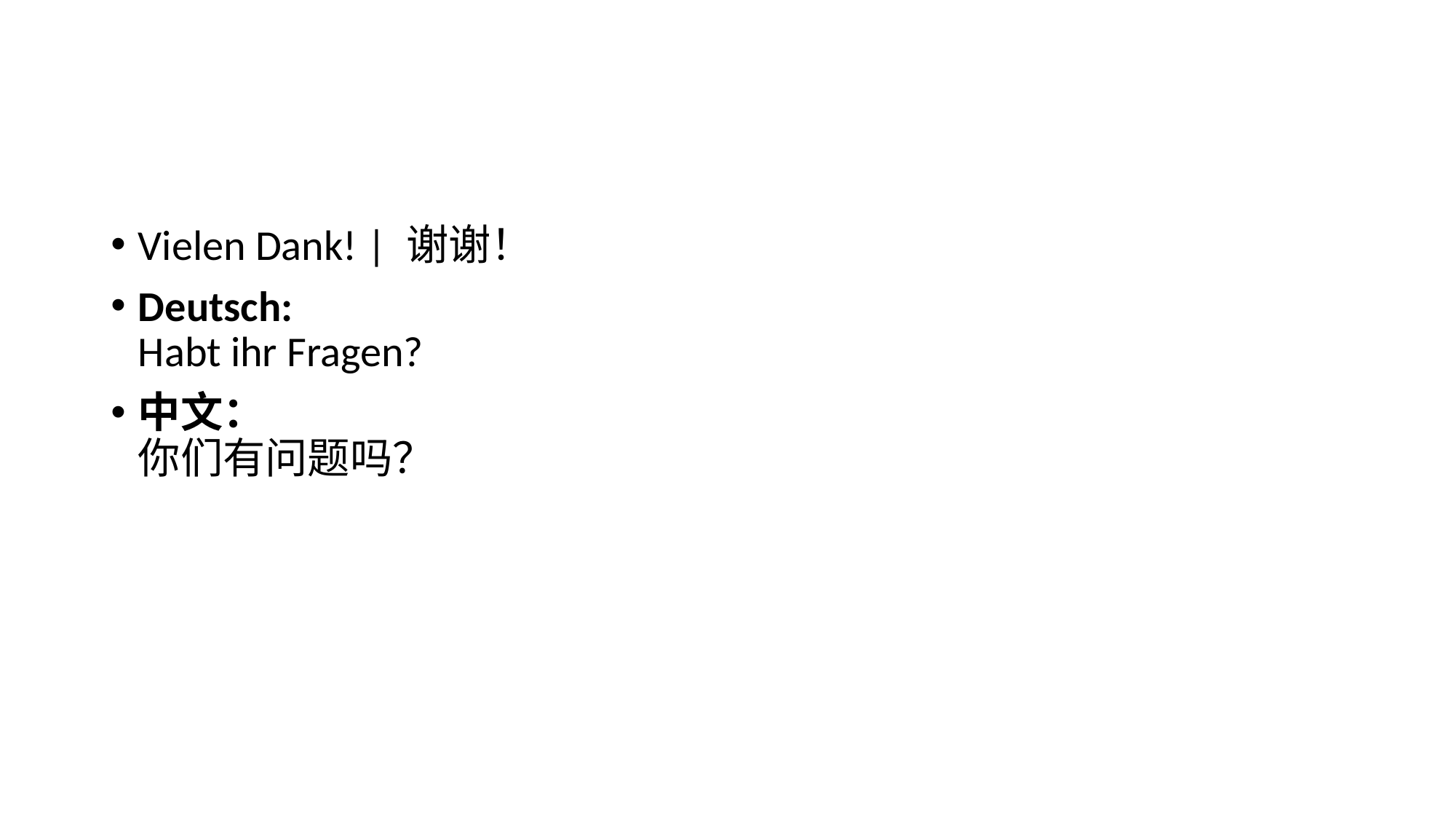

#
Vielen Dank! | 谢谢！
Deutsch:
Habt ihr Fragen?
中文：
你们有问题吗？